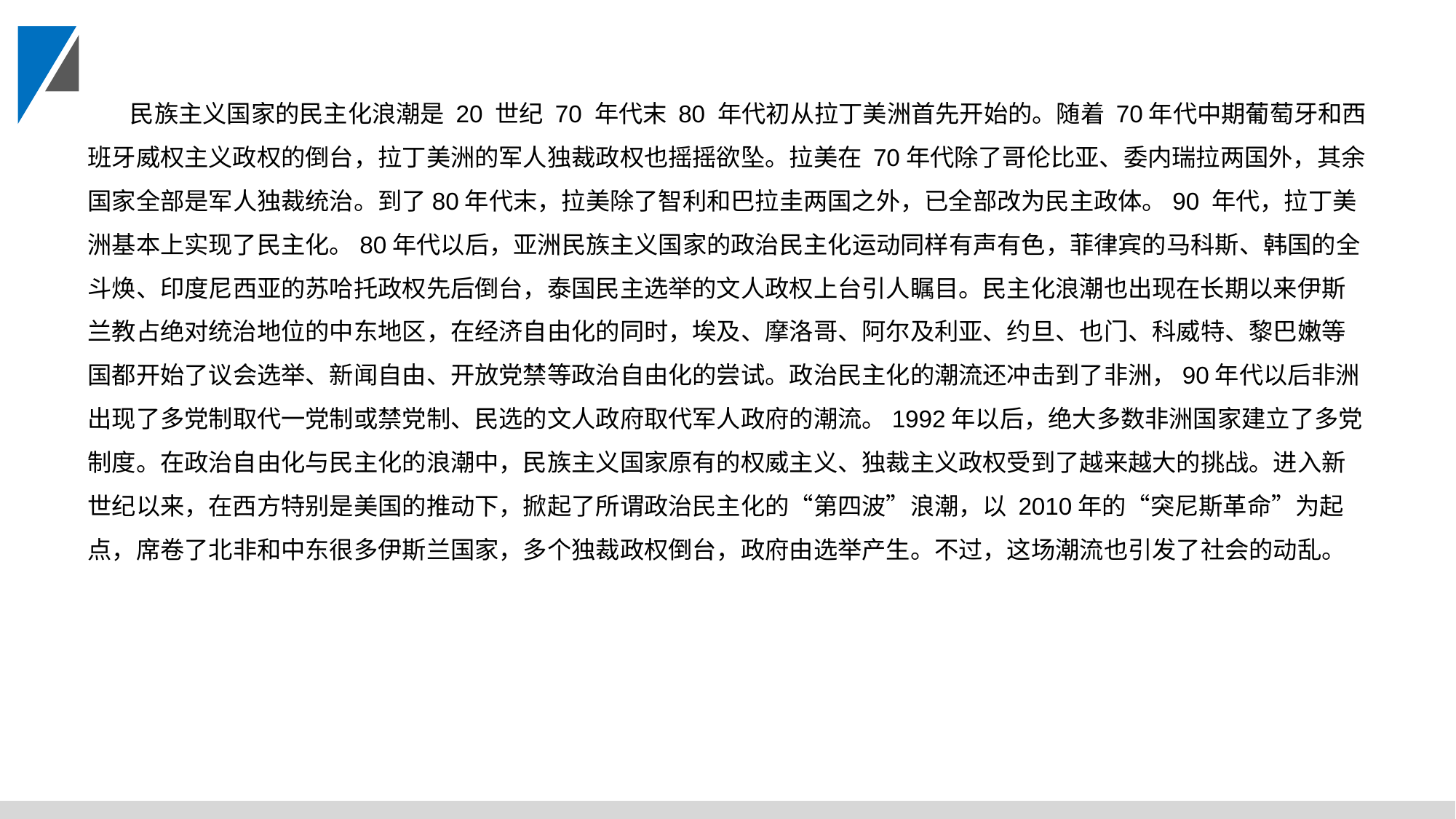

民族主义国家的民主化浪潮是 20 世纪 70 年代末 80 年代初从拉丁美洲首先开始的。随着 70年代中期葡萄牙和西班牙威权主义政权的倒台，拉丁美洲的军人独裁政权也摇摇欲坠。拉美在 70年代除了哥伦比亚、委内瑞拉两国外，其余国家全部是军人独裁统治。到了80年代末，拉美除了智利和巴拉圭两国之外，已全部改为民主政体。90 年代，拉丁美洲基本上实现了民主化。80年代以后，亚洲民族主义国家的政治民主化运动同样有声有色，菲律宾的马科斯、韩国的全斗焕、印度尼西亚的苏哈托政权先后倒台，泰国民主选举的文人政权上台引人瞩目。民主化浪潮也出现在长期以来伊斯兰教占绝对统治地位的中东地区，在经济自由化的同时，埃及、摩洛哥、阿尔及利亚、约旦、也门、科威特、黎巴嫩等国都开始了议会选举、新闻自由、开放党禁等政治自由化的尝试。政治民主化的潮流还冲击到了非洲，90年代以后非洲出现了多党制取代一党制或禁党制、民选的文人政府取代军人政府的潮流。1992年以后，绝大多数非洲国家建立了多党制度。在政治自由化与民主化的浪潮中，民族主义国家原有的权威主义、独裁主义政权受到了越来越大的挑战。进入新世纪以来，在西方特别是美国的推动下，掀起了所谓政治民主化的“第四波”浪潮，以 2010年的“突尼斯革命”为起点，席卷了北非和中东很多伊斯兰国家，多个独裁政权倒台，政府由选举产生。不过，这场潮流也引发了社会的动乱。